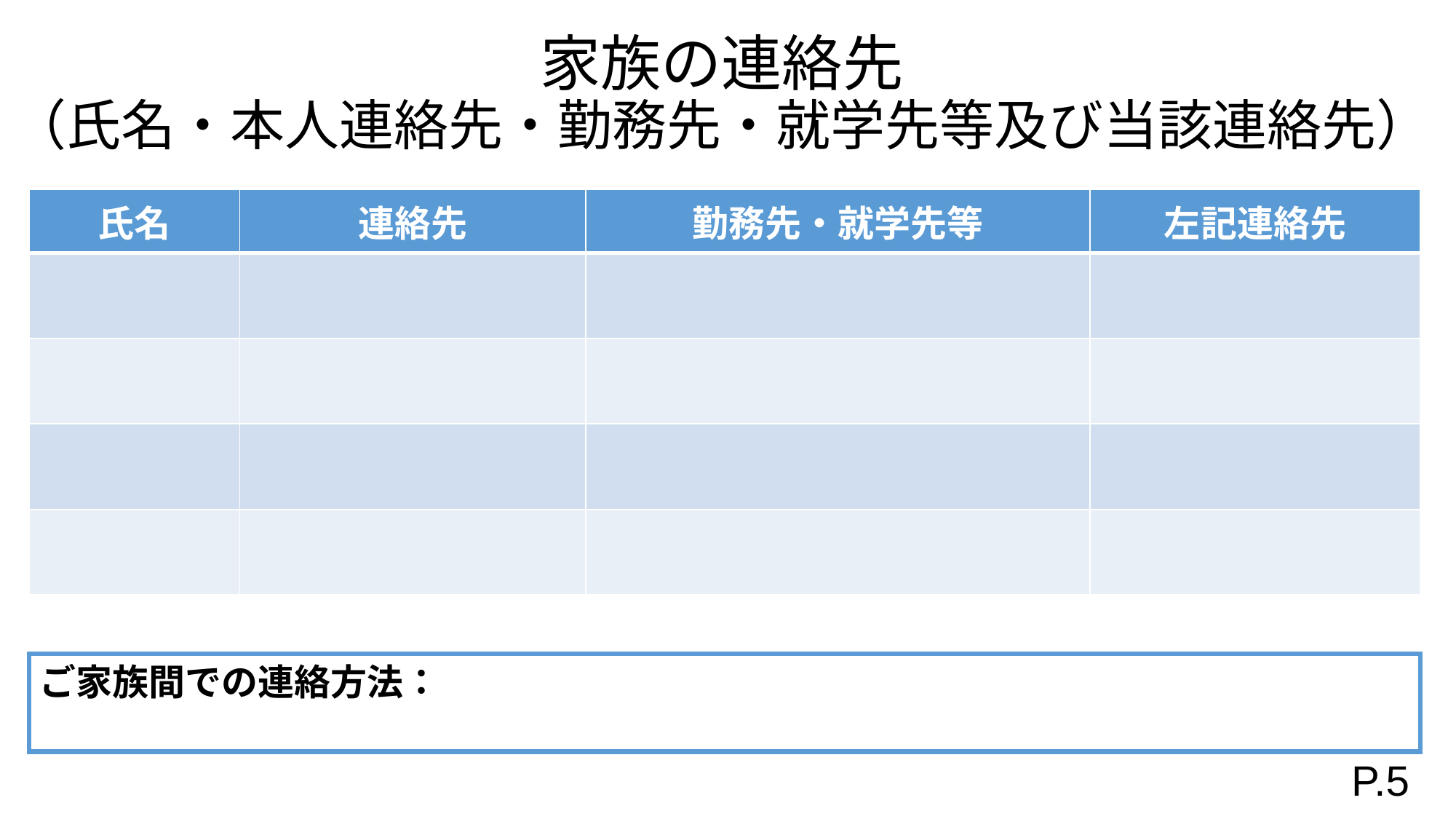

# 家族の連絡先 （氏名・本人連絡先・勤務先・就学先等及び当該連絡先）
| 氏名 | 連絡先 | 勤務先・就学先等 | 左記連絡先 |
| --- | --- | --- | --- |
|  |  |  |  |
|  |  |  |  |
|  |  |  |  |
|  |  |  |  |
ご家族間での連絡方法：

P.5